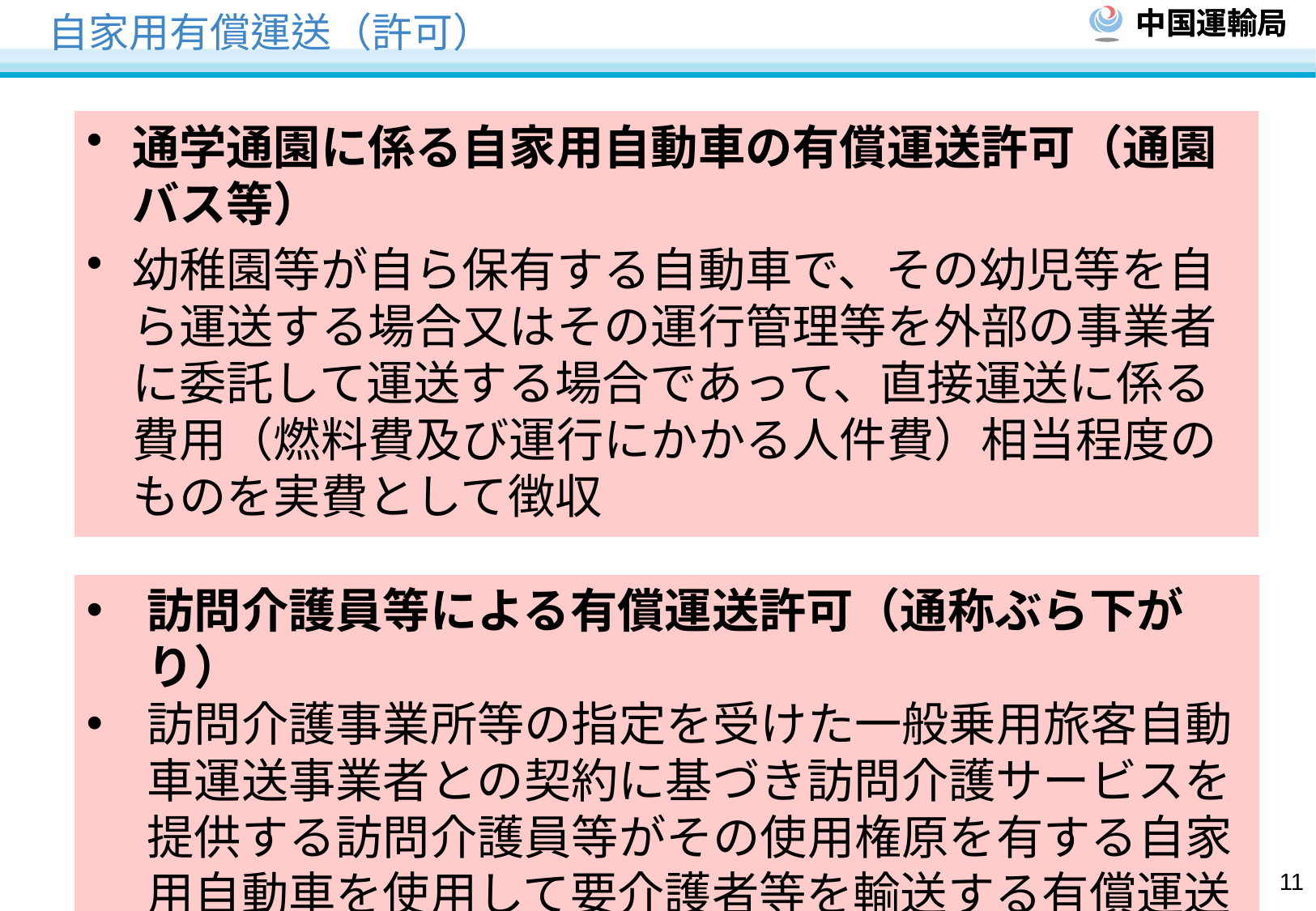

# 自家用有償運送（許可）
通学通園に係る自家用自動車の有償運送許可（通園バス等）
幼稚園等が自ら保有する自動車で、その幼児等を自ら運送する場合又はその運行管理等を外部の事業者に委託して運送する場合であって、直接運送に係る費用（燃料費及び運行にかかる人件費）相当程度のものを実費として徴収
訪問介護員等による有償運送許可（通称ぶら下がり）
訪問介護事業所等の指定を受けた一般乗用旅客自動車運送事業者との契約に基づき訪問介護サービスを提供する訪問介護員等がその使用権原を有する自家用自動車を使用して要介護者等を輸送する有償運送

11